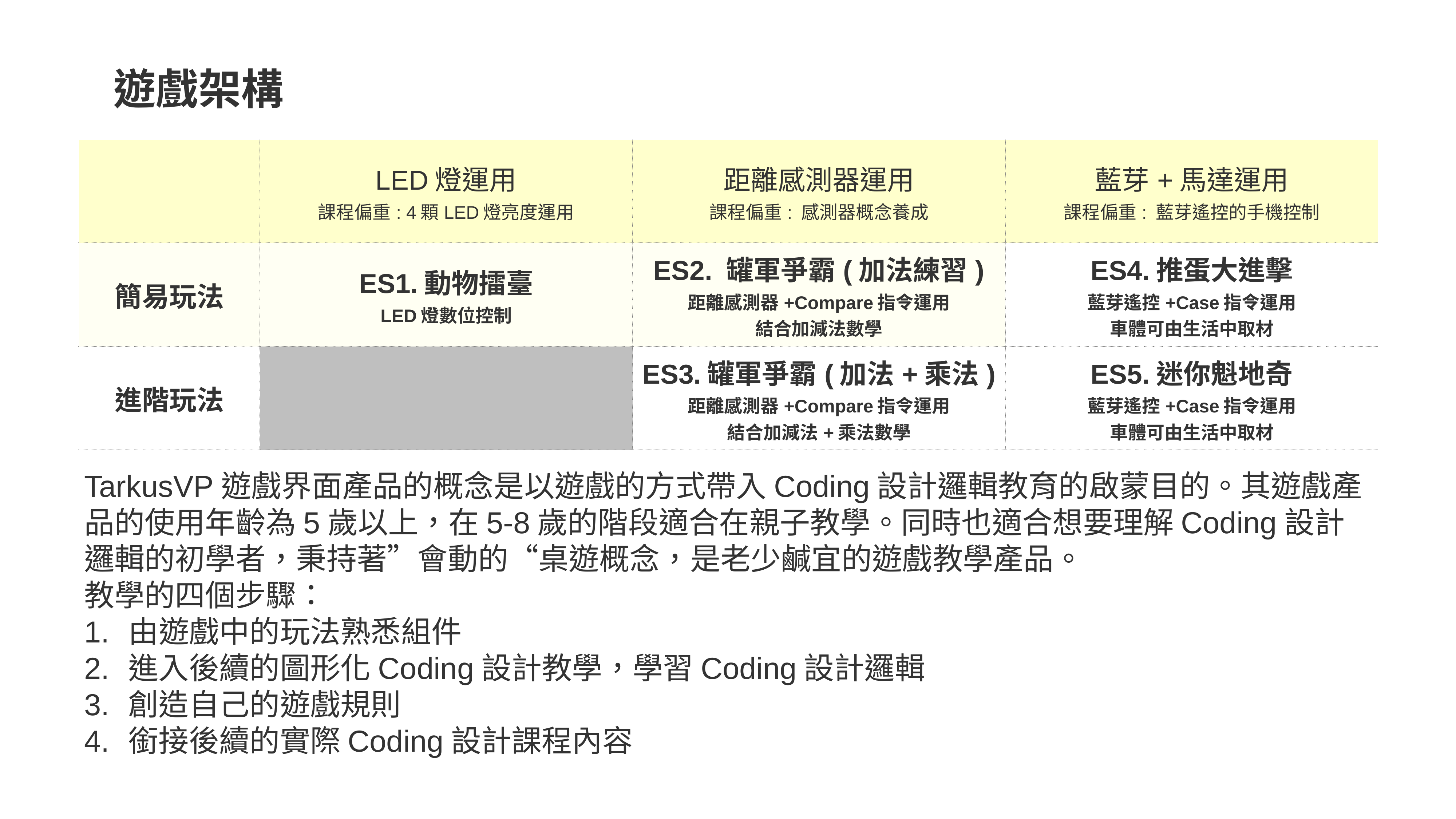

遊戲架構
|  | LED燈運用 課程偏重: 4顆LED燈亮度運用 | 距離感測器運用 課程偏重: 感測器概念養成 | 藍芽+馬達運用 課程偏重: 藍芽遙控的手機控制 |
| --- | --- | --- | --- |
| 簡易玩法 | ES1.動物擂臺 LED燈數位控制 | ES2. 罐軍爭霸(加法練習) 距離感測器+Compare指令運用 結合加減法數學 | ES4.推蛋大進擊 藍芽遙控+Case指令運用 車體可由生活中取材 |
| 進階玩法 |  | ES3.罐軍爭霸(加法+乘法) 距離感測器+Compare指令運用 結合加減法+乘法數學 | ES5.迷你魁地奇 藍芽遙控+Case指令運用 車體可由生活中取材 |
TarkusVP遊戲界面產品的概念是以遊戲的方式帶入Coding設計邏輯教育的啟蒙目的。其遊戲產品的使用年齡為5歲以上，在5-8歲的階段適合在親子教學。同時也適合想要理解Coding設計邏輯的初學者，秉持著”會動的“桌遊概念，是老少鹹宜的遊戲教學產品。
教學的四個步驟：
由遊戲中的玩法熟悉組件
進入後續的圖形化Coding設計教學，學習Coding設計邏輯
創造自己的遊戲規則
銜接後續的實際Coding設計課程內容